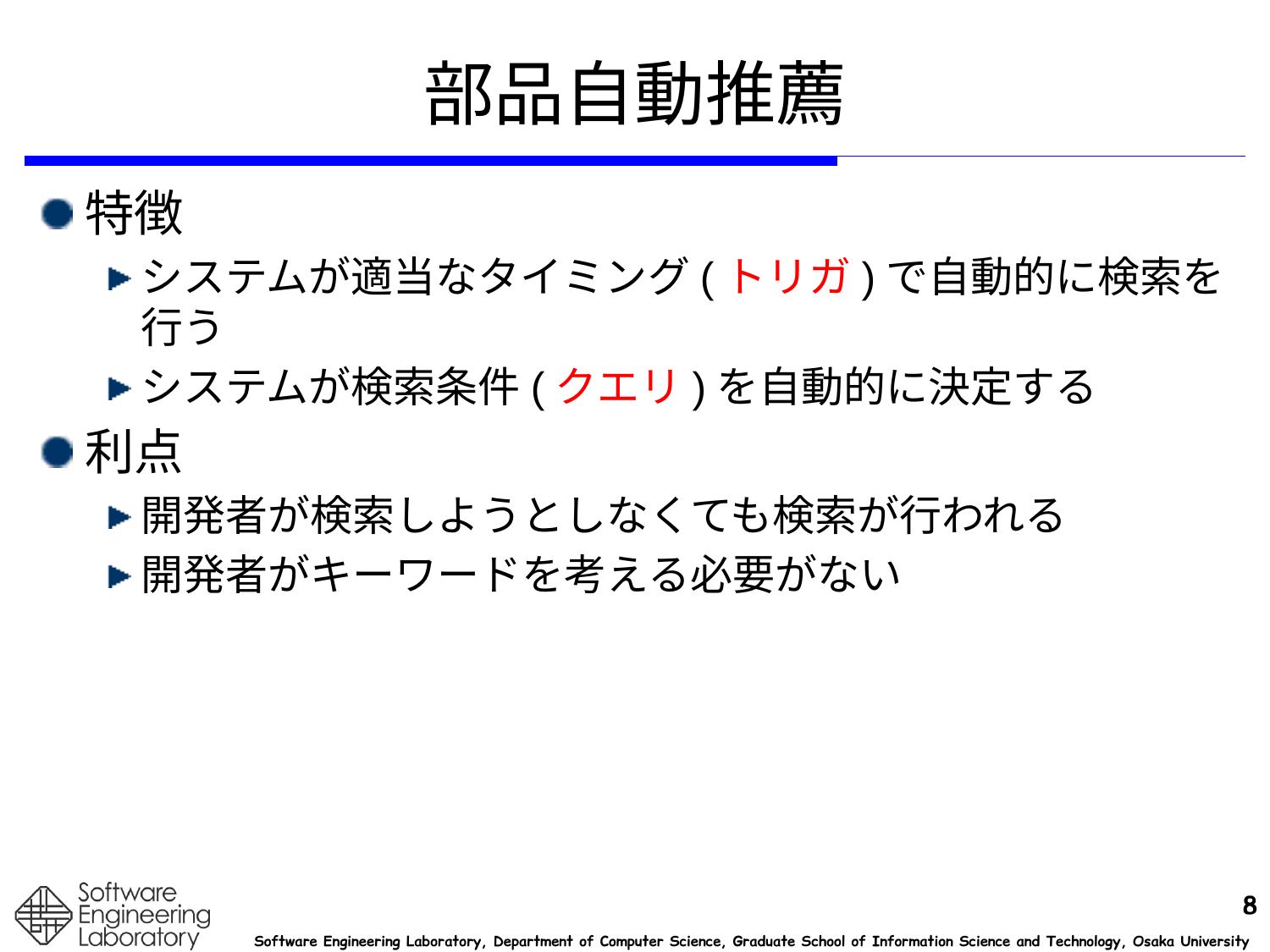

# 部品自動推薦
特徴
システムが適当なタイミング(トリガ)で自動的に検索を行う
システムが検索条件(クエリ)を自動的に決定する
利点
開発者が検索しようとしなくても検索が行われる
開発者がキーワードを考える必要がない